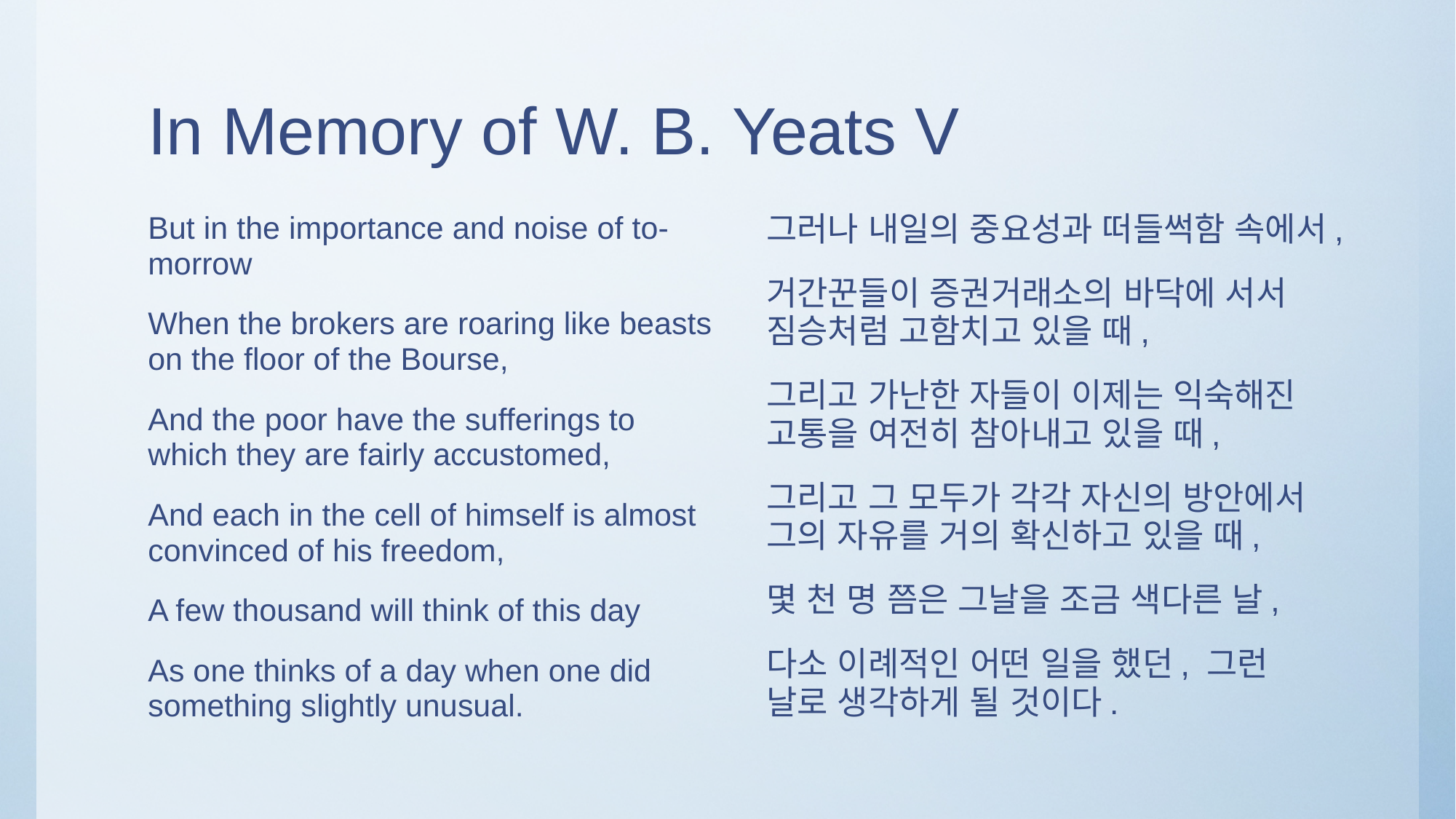

# In Memory of W. B. Yeats V
But in the importance and noise of to-morrow
When the brokers are roaring like beasts on the floor of the Bourse,
And the poor have the sufferings to which they are fairly accustomed,
And each in the cell of himself is almost convinced of his freedom,
A few thousand will think of this day
As one thinks of a day when one did something slightly unusual.
그러나 내일의 중요성과 떠들썩함 속에서,
거간꾼들이 증권거래소의 바닥에 서서 짐승처럼 고함치고 있을 때,
그리고 가난한 자들이 이제는 익숙해진 고통을 여전히 참아내고 있을 때,
그리고 그 모두가 각각 자신의 방안에서 그의 자유를 거의 확신하고 있을 때,
몇 천 명 쯤은 그날을 조금 색다른 날,
다소 이례적인 어떤 일을 했던, 그런 날로 생각하게 될 것이다.